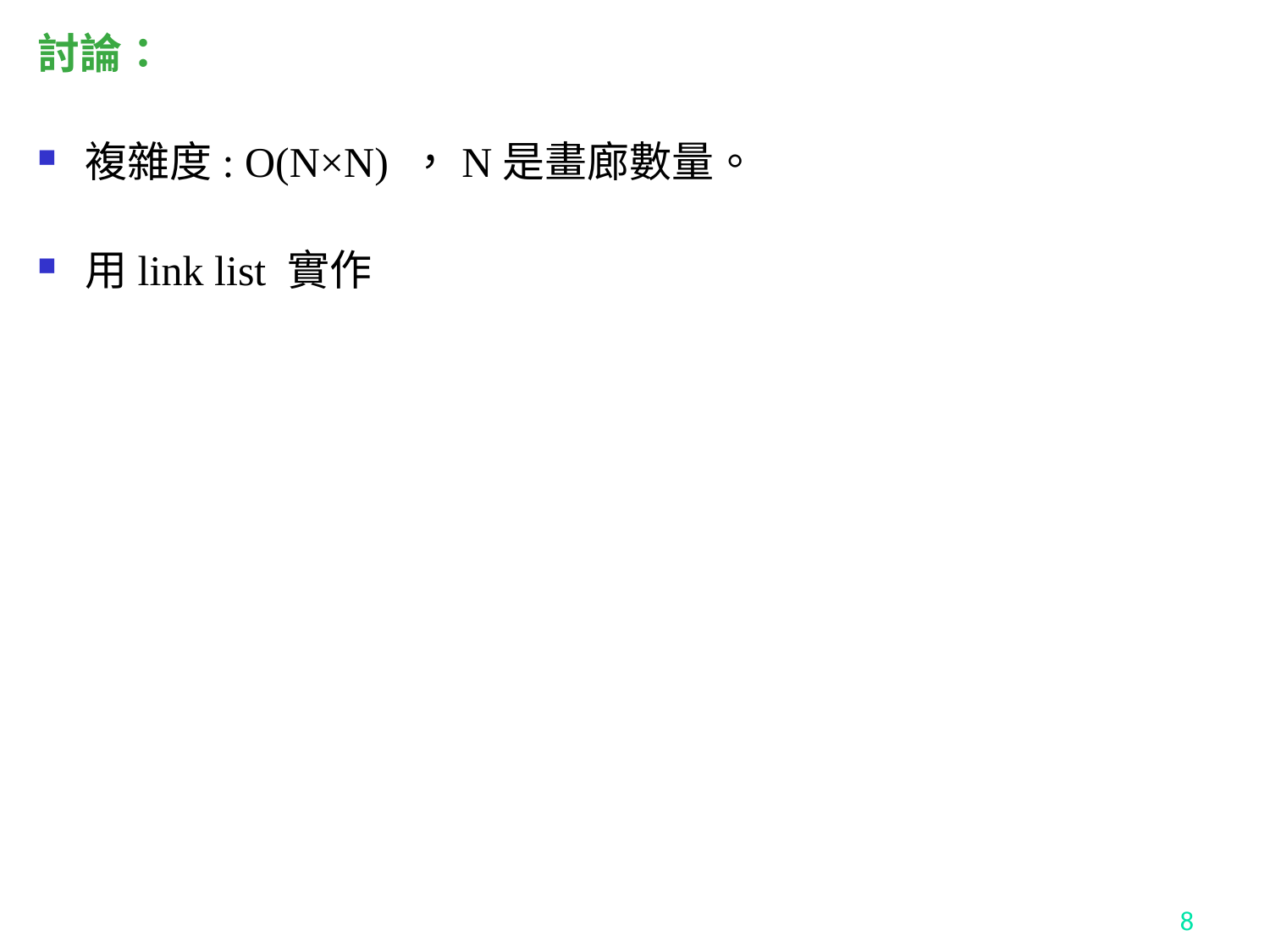

討論：

複雜度: O(N×N) ，N是畫廊數量。

用link list 實作
8